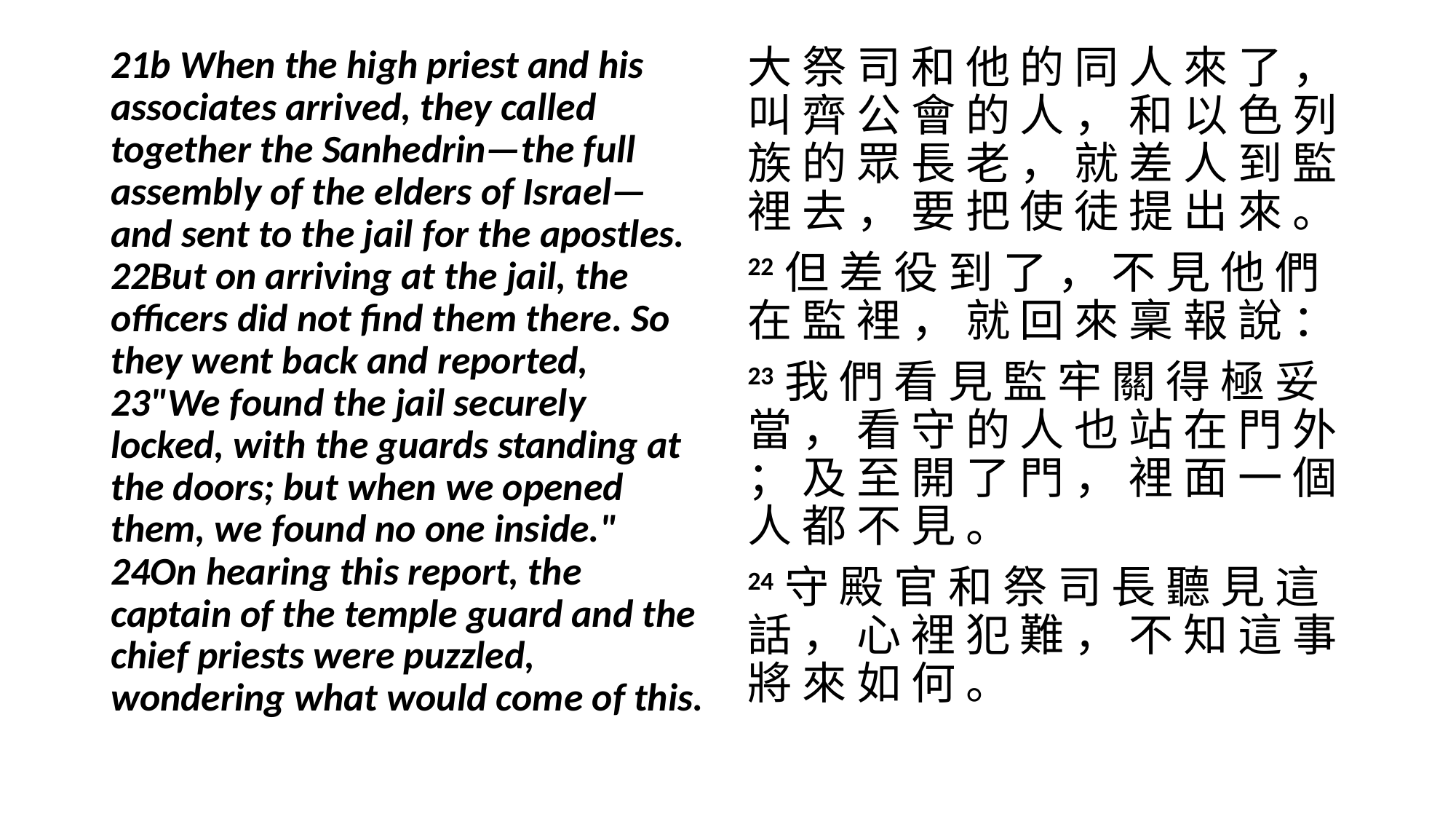

21b When the high priest and his associates arrived, they called together the Sanhedrin—the full assembly of the elders of Israel—and sent to the jail for the apostles. 22But on arriving at the jail, the officers did not find them there. So they went back and reported, 23"We found the jail securely locked, with the guards standing at the doors; but when we opened them, we found no one inside." 24On hearing this report, the captain of the temple guard and the chief priests were puzzled, wondering what would come of this.

大 祭 司 和 他 的 同 人 來 了 ， 叫 齊 公 會 的 人 ， 和 以 色 列 族 的 眾 長 老 ， 就 差 人 到 監 裡 去 ， 要 把 使 徒 提 出 來 。
22 但 差 役 到 了 ， 不 見 他 們 在 監 裡 ， 就 回 來 稟 報 說 ：
23 我 們 看 見 監 牢 關 得 極 妥 當 ， 看 守 的 人 也 站 在 門 外 ； 及 至 開 了 門 ， 裡 面 一 個 人 都 不 見 。
24 守 殿 官 和 祭 司 長 聽 見 這 話 ， 心 裡 犯 難 ， 不 知 這 事 將 來 如 何 。

#